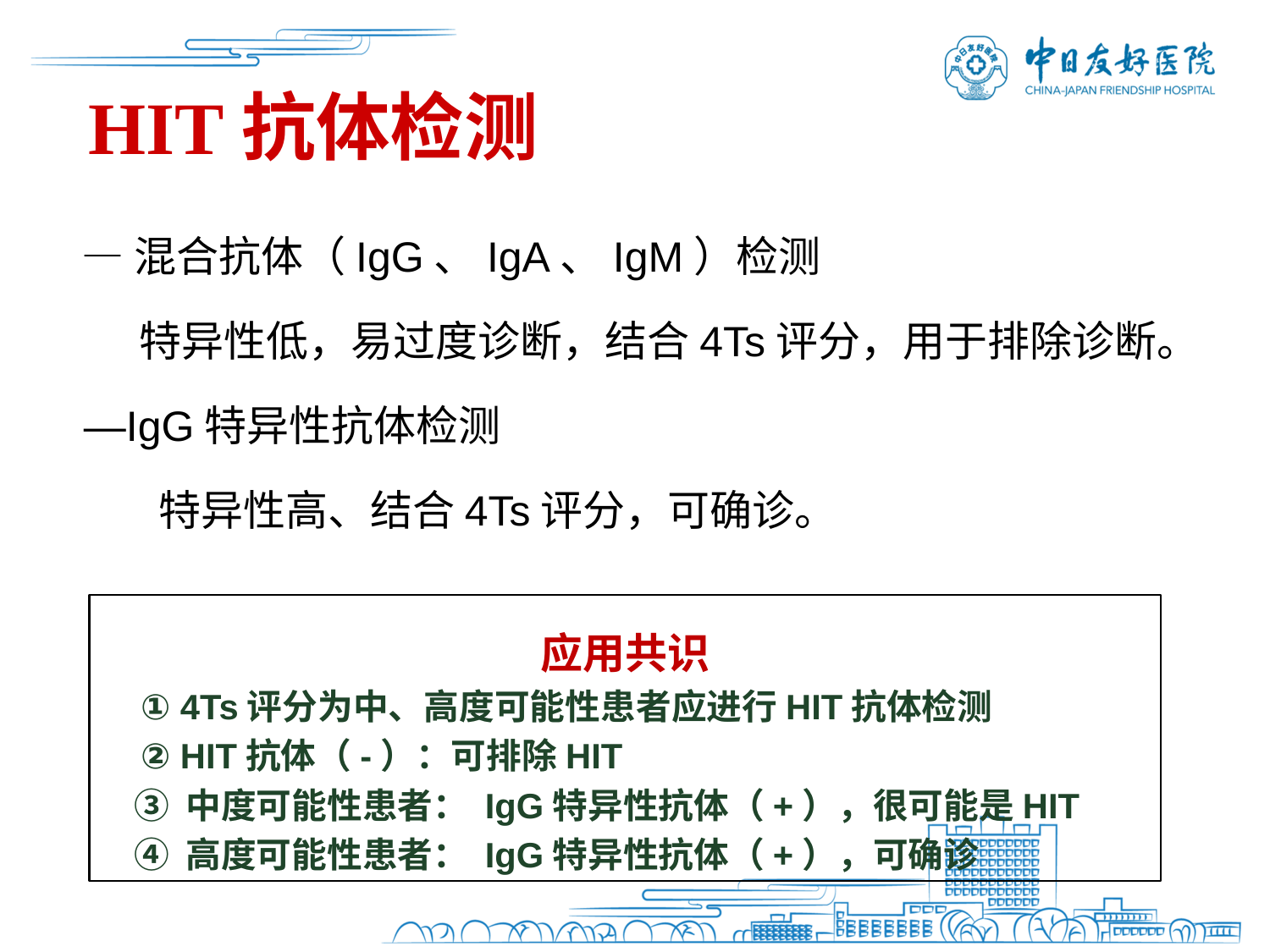

HIT抗体检测
 —混合抗体（IgG、IgA、IgM）检测
      特异性低，易过度诊断，结合4Ts评分，用于排除诊断。
 —IgG特异性抗体检测
        特异性高、结合4Ts评分，可确诊。
应用共识
    ① 4Ts评分为中、高度可能性患者应进行HIT抗体检测
    ② HIT抗体（-）：可排除HIT
    ③ 中度可能性患者： IgG特异性抗体（+），很可能是HIT
    ④ 高度可能性患者： IgG特异性抗体（+），可确诊